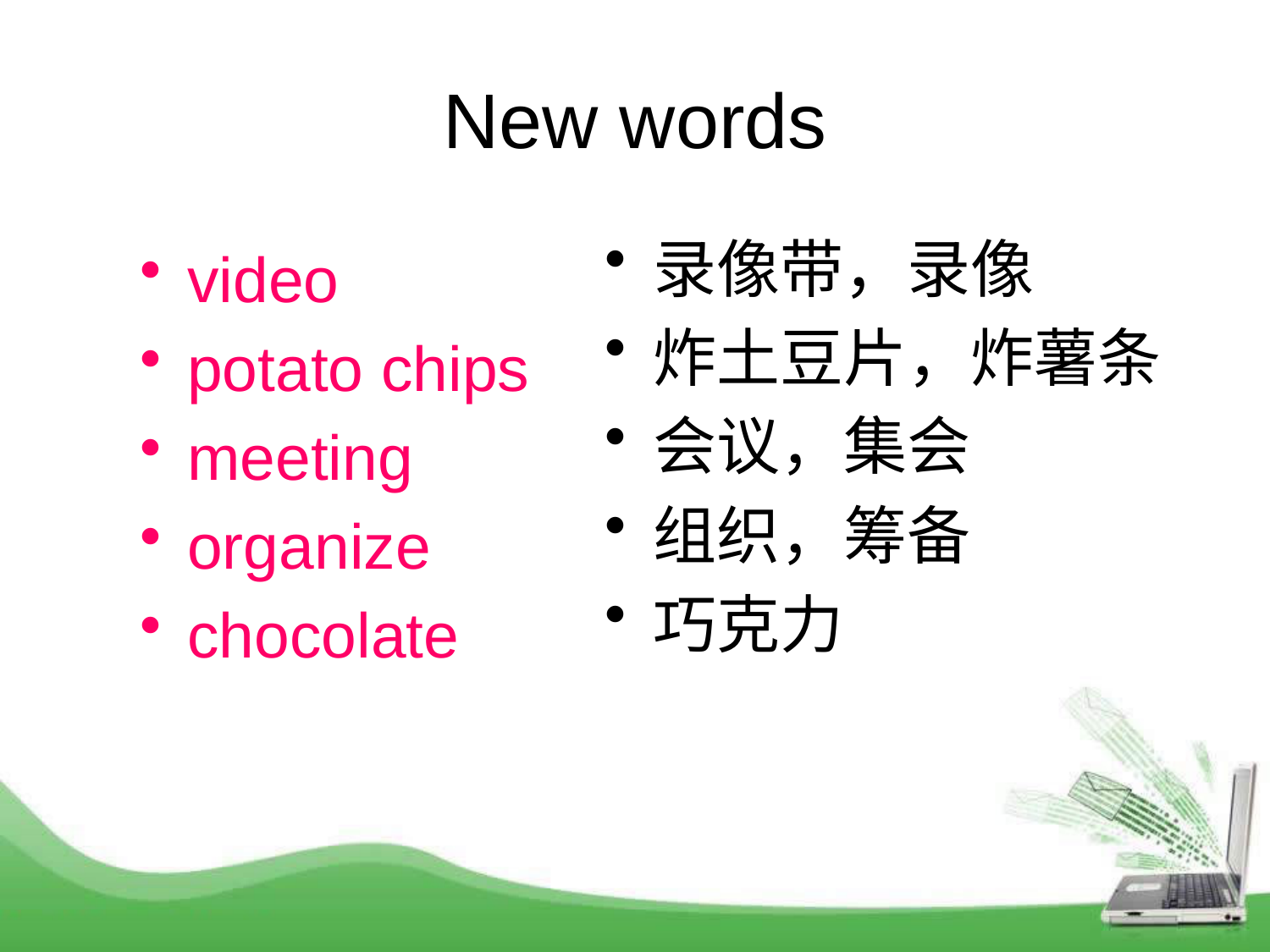

# New words
录像带，录像
炸土豆片，炸薯条
会议，集会
组织，筹备
巧克力
video
potato chips
meeting
organize
chocolate